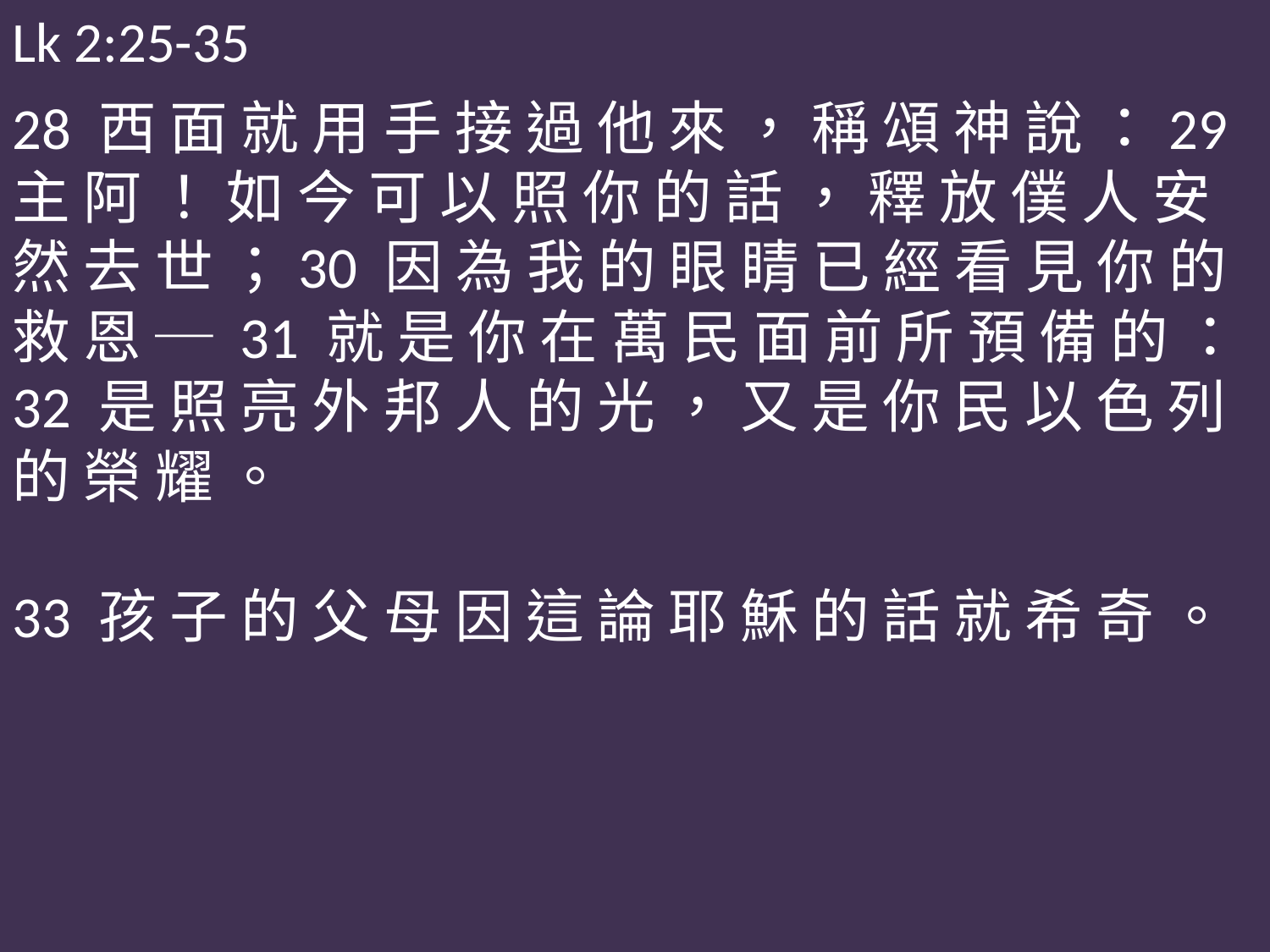

Lk 2:25-35
28 西 面 就 用 手 接 過 他 來 ， 稱 頌 神 說 ：29 主 阿 ！ 如 今 可 以 照 你 的 話 ， 釋 放 僕 人 安 然 去 世 ；30 因 為 我 的 眼 睛 已 經 看 見 你 的 救 恩 ─ 31 就 是 你 在 萬 民 面 前 所 預 備 的 ：32 是 照 亮 外 邦 人 的 光 ， 又 是 你 民 以 色 列 的 榮 耀 。

33 孩 子 的 父 母 因 這 論 耶 穌 的 話 就 希 奇 。